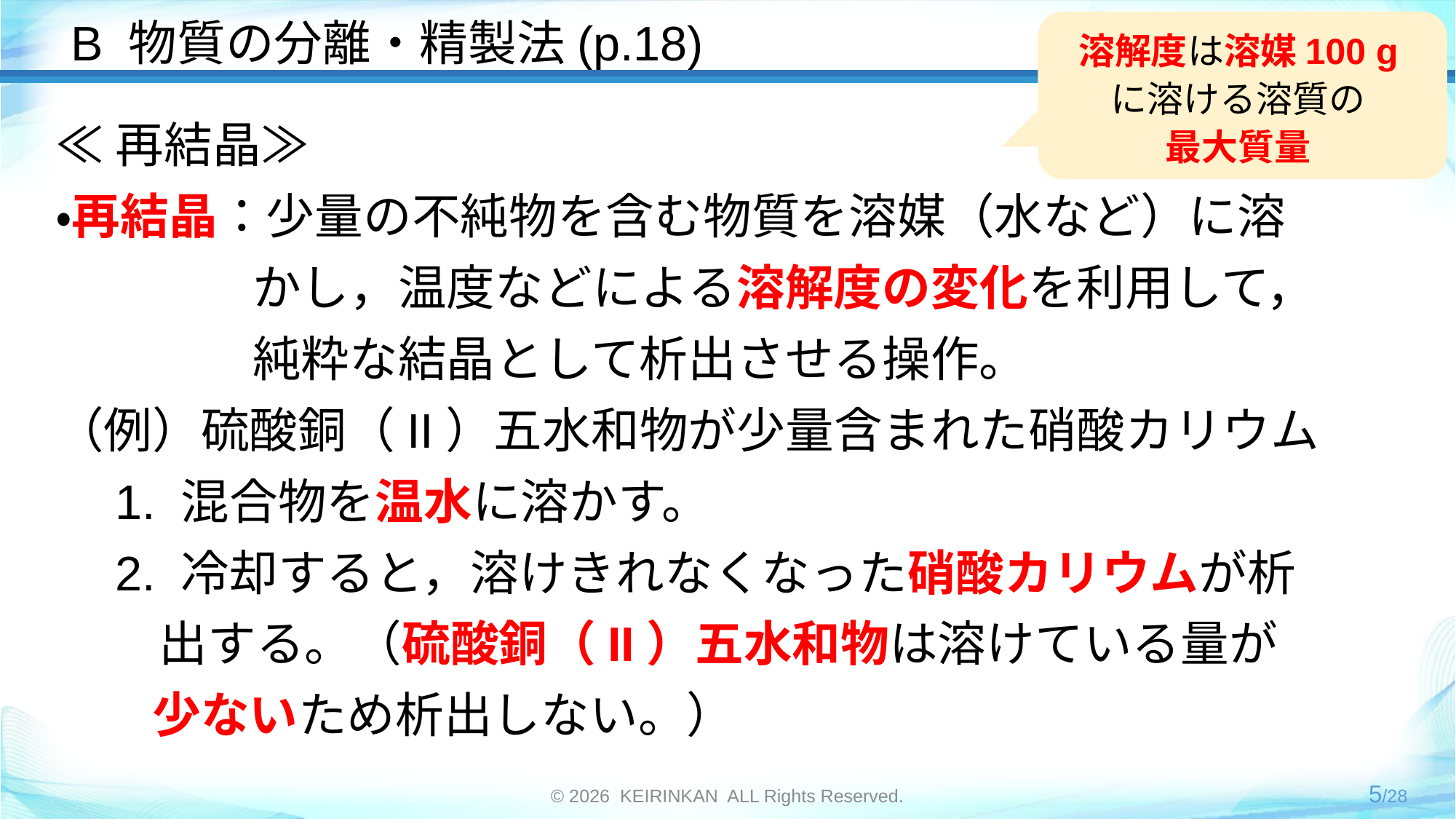

B 物質の分離・精製法(p.18)

溶解度は溶媒100 g
に溶ける溶質の
最大質量
≪再結晶≫
・再結晶：少量の不純物を含む物質を溶媒（水など）に溶
                 かし，温度などによる溶解度の変化を利用して，
                 純粋な結晶として析出させる操作。
（例）硫酸銅（II）五水和物が少量含まれた硝酸カリウム
　1. 混合物を温水に溶かす。
　2. 冷却すると，溶けきれなくなった硝酸カリウムが析
    　出する。（硫酸銅（II）五水和物は溶けている量が
　　少ないため析出しない。）